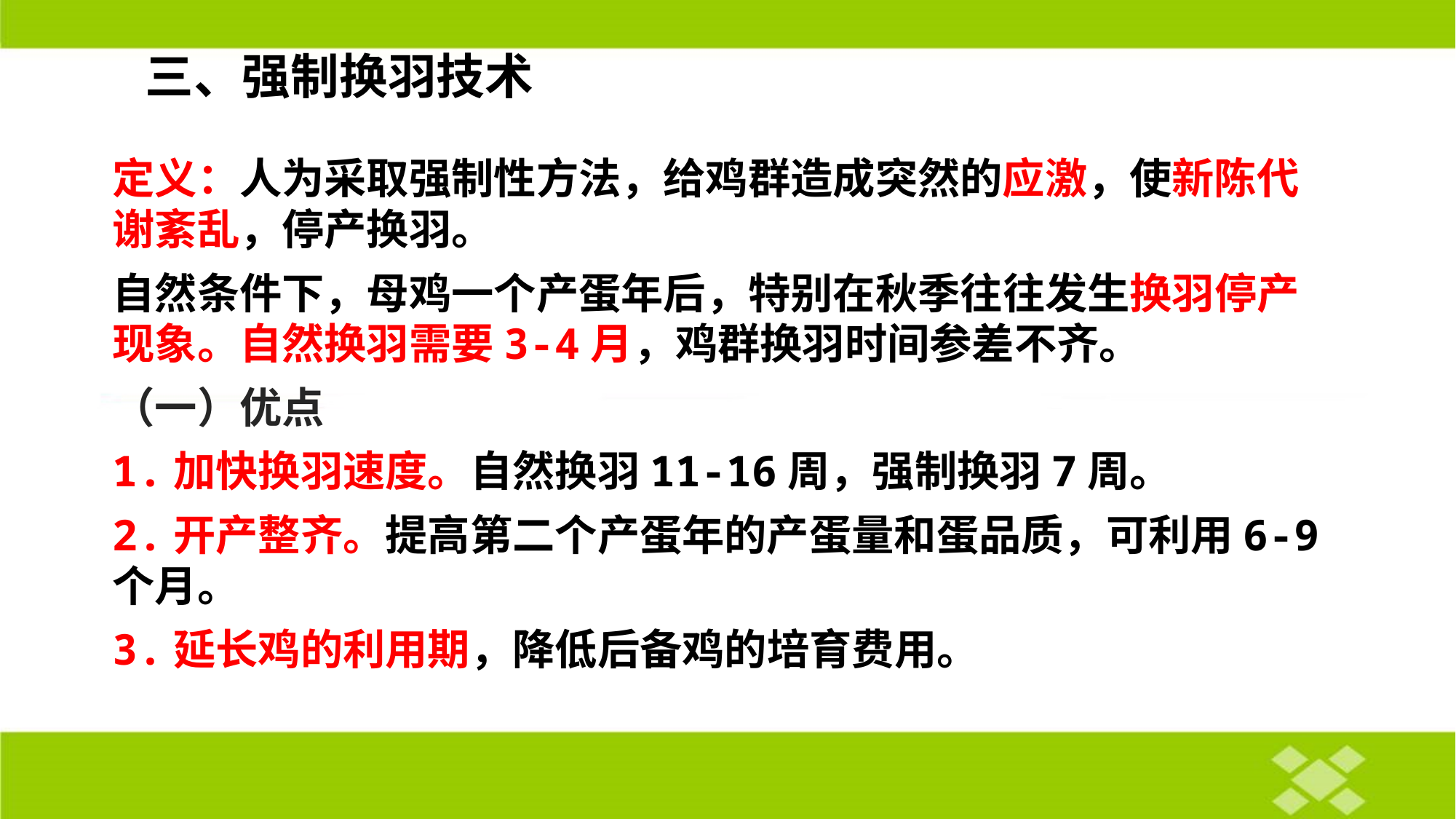

三、强制换羽技术
定义：人为采取强制性方法，给鸡群造成突然的应激，使新陈代谢紊乱，停产换羽。
自然条件下，母鸡一个产蛋年后，特别在秋季往往发生换羽停产现象。自然换羽需要3-4月，鸡群换羽时间参差不齐。
（一）优点
1.加快换羽速度。自然换羽11-16周，强制换羽7周。
2.开产整齐。提高第二个产蛋年的产蛋量和蛋品质，可利用6-9个月。
3.延长鸡的利用期，降低后备鸡的培育费用。